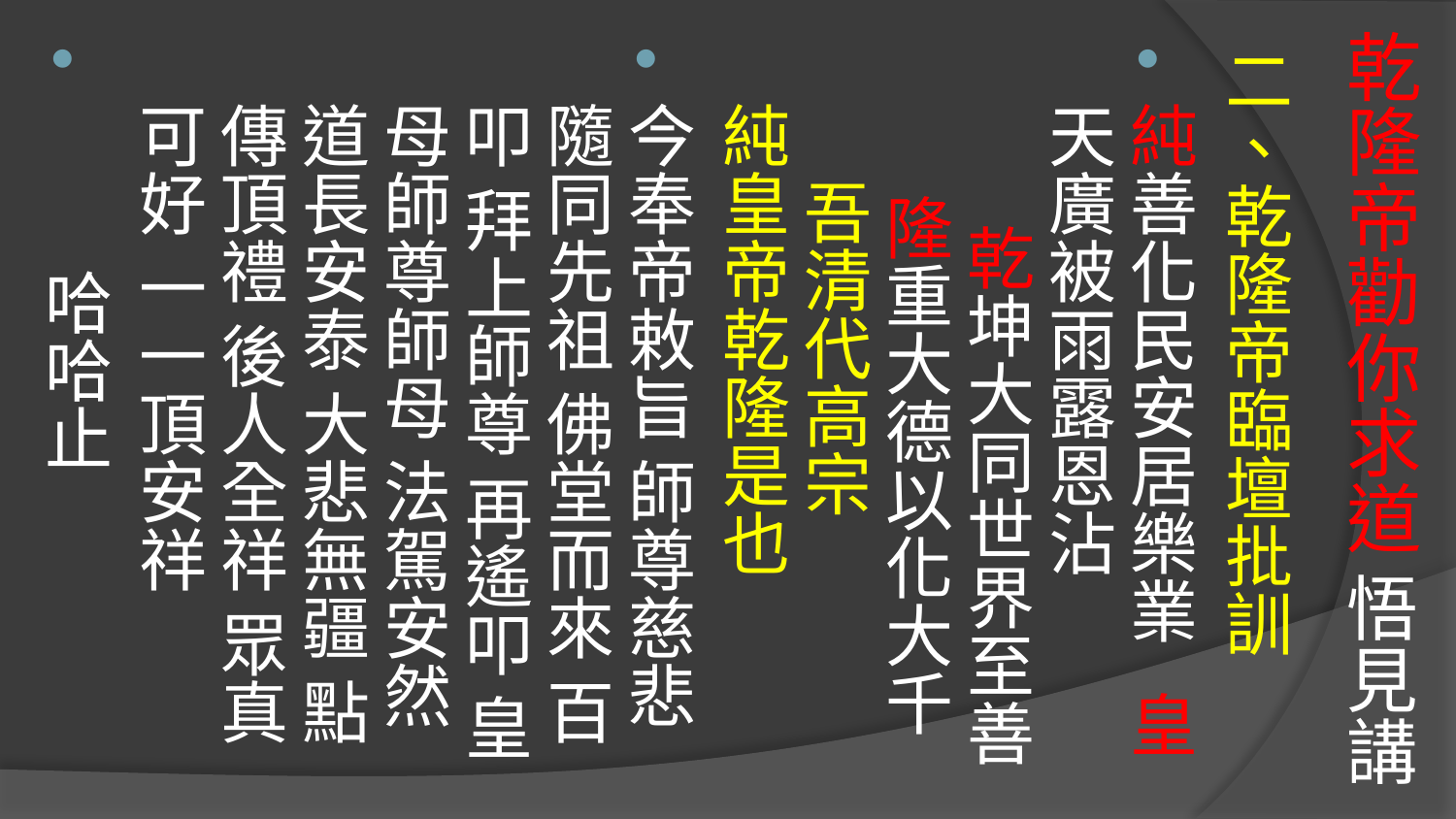

# 乾隆帝勸你求道 悟見講
二、乾隆帝臨壇批訓
純善化民安居樂業   皇天廣被雨露恩沾                      乾坤大同世界至善       隆重大德以化大千        吾清代高宗
純皇帝乾隆是也
今奉帝敕旨 師尊慈悲 隨同先祖 佛堂而來 百叩 拜上師尊 再遙叩 皇母師尊師母 法駕安然 道長安泰 大悲無疆 點傳頂禮 後人全祥 眾真可好 一一頂安祥
          哈哈止